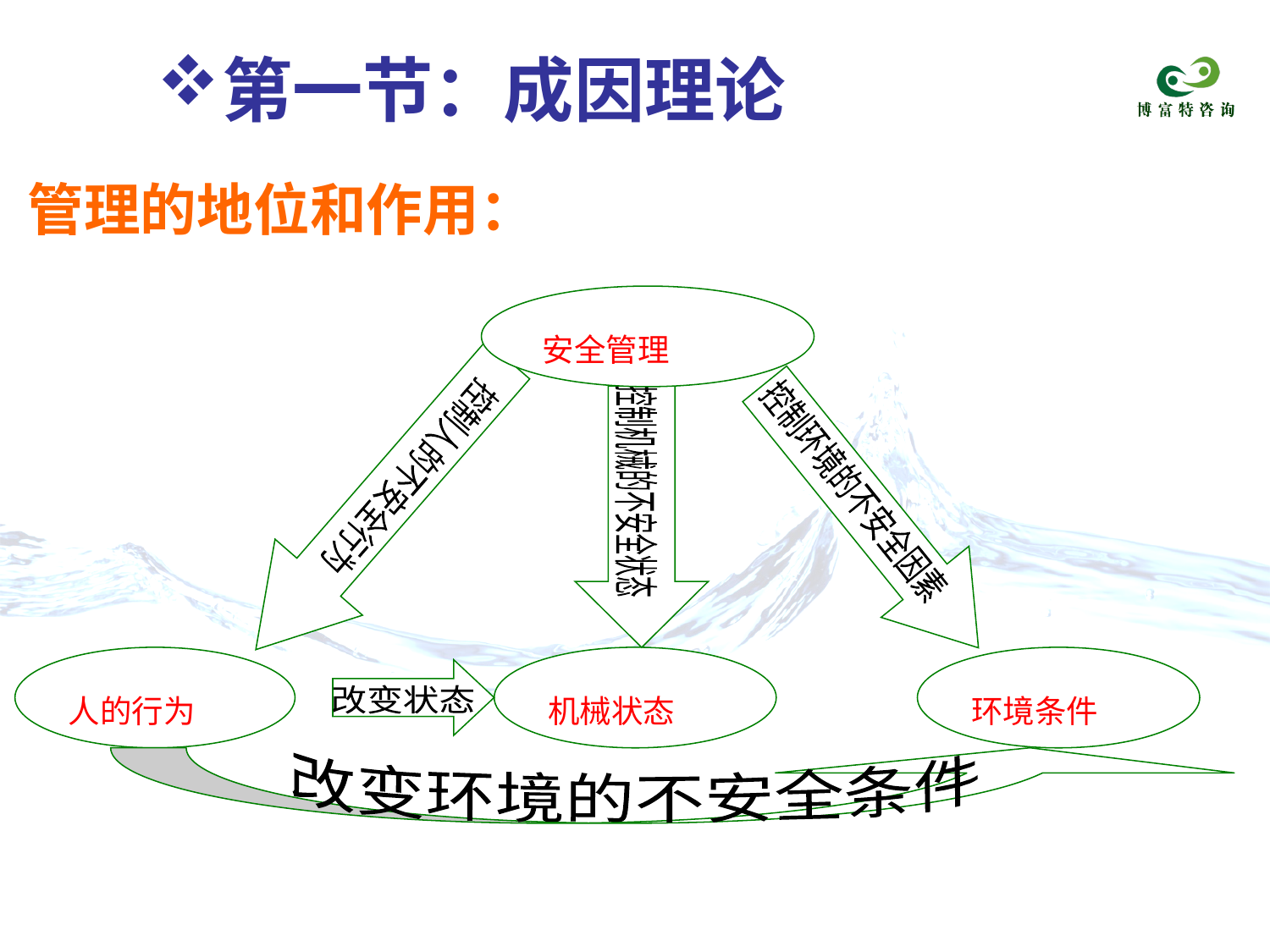

第一节：成因理论

管理的地位和作用：

安全管理

控制人的不安全行为
控制机械的不安全状态
控制环境的不安全因素
机械状态

改变状态
改变环境的不安全条件
人的行为
环境条件